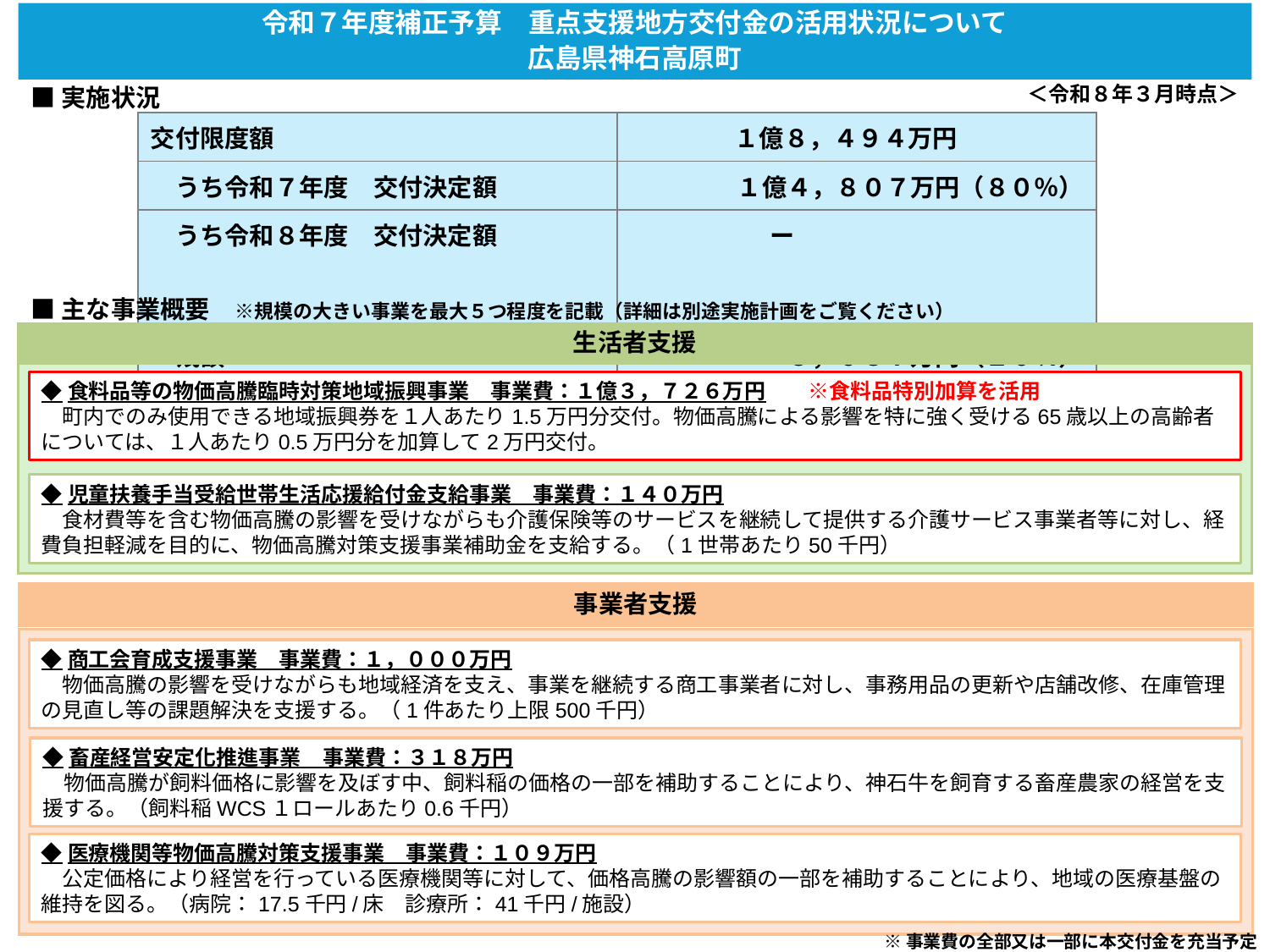

令和７年度補正予算　重点支援地方交付金の活用状況について
広島県神石高原町
＜令和８年３月時点＞
■実施状況
| 交付限度額 | １億８，４９４万円 |
| --- | --- |
| うち令和７年度　交付決定額 | １億４，８０７万円（８０％） |
| うち令和８年度　交付決定額 | ー |
| 残額 | ３，６８７万円（２０％） |
■主な事業概要　※規模の大きい事業を最大５つ程度を記載（詳細は別途実施計画をご覧ください）
生活者支援

◆食料品等の物価高騰臨時対策地域振興事業　事業費：１億３，７２６万円　　※食料品特別加算を活用
　町内でのみ使用できる地域振興券を１人あたり1.5万円分交付。物価高騰による影響を特に強く受ける65歳以上の高齢者については、１人あたり0.5万円分を加算して2万円交付。
◆児童扶養手当受給世帯生活応援給付金支給事業　事業費：１４０万円
　食材費等を含む物価高騰の影響を受けながらも介護保険等のサービスを継続して提供する介護サービス事業者等に対し、経費負担軽減を目的に、物価高騰対策支援事業補助金を支給する。（1世帯あたり50千円）
事業者支援

◆商工会育成支援事業　事業費：１，０００万円
　物価高騰の影響を受けながらも地域経済を支え、事業を継続する商工事業者に対し、事務用品の更新や店舗改修、在庫管理の見直し等の課題解決を支援する。（1件あたり上限500千円）
◆畜産経営安定化推進事業　事業費：３１８万円
　物価高騰が飼料価格に影響を及ぼす中、飼料稲の価格の一部を補助することにより、神石牛を飼育する畜産農家の経営を支援する。（飼料稲WCS１ロールあたり0.6千円）
◆医療機関等物価高騰対策支援事業　事業費：１０９万円
　公定価格により経営を行っている医療機関等に対して、価格高騰の影響額の一部を補助することにより、地域の医療基盤の維持を図る。（病院：17.5千円/床　診療所：41千円/施設）
※事業費の全部又は一部に本交付金を充当予定